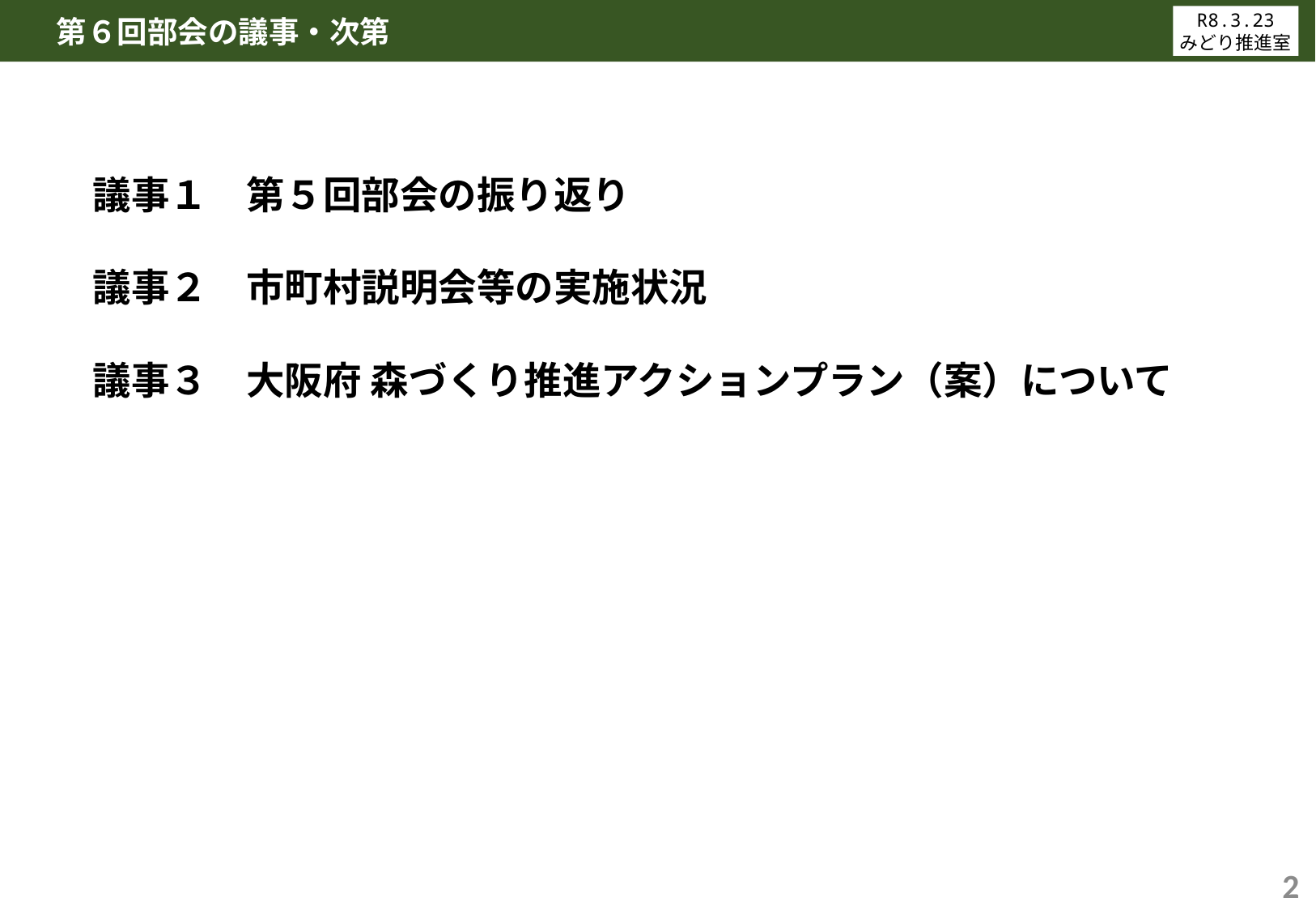

第６回部会の議事・次第
R8.3.23
みどり推進室
議事１　第５回部会の振り返り

議事２　市町村説明会等の実施状況

議事３　大阪府 森づくり推進アクションプラン（案）について

2